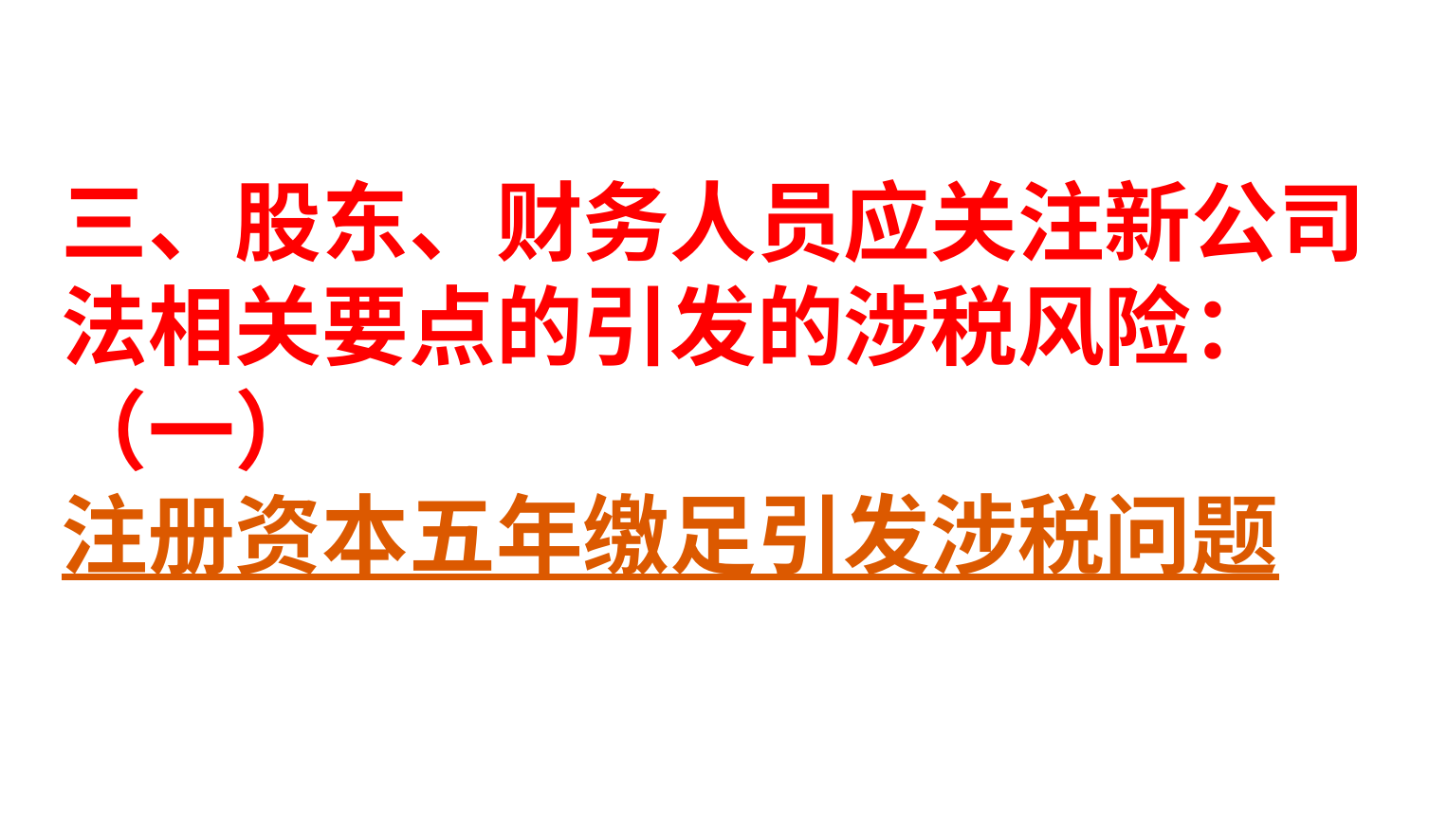

# 三、股东、财务人员应关注新公司法相关要点的引发的涉税风险： （一）注册资本五年缴足引发涉税问题